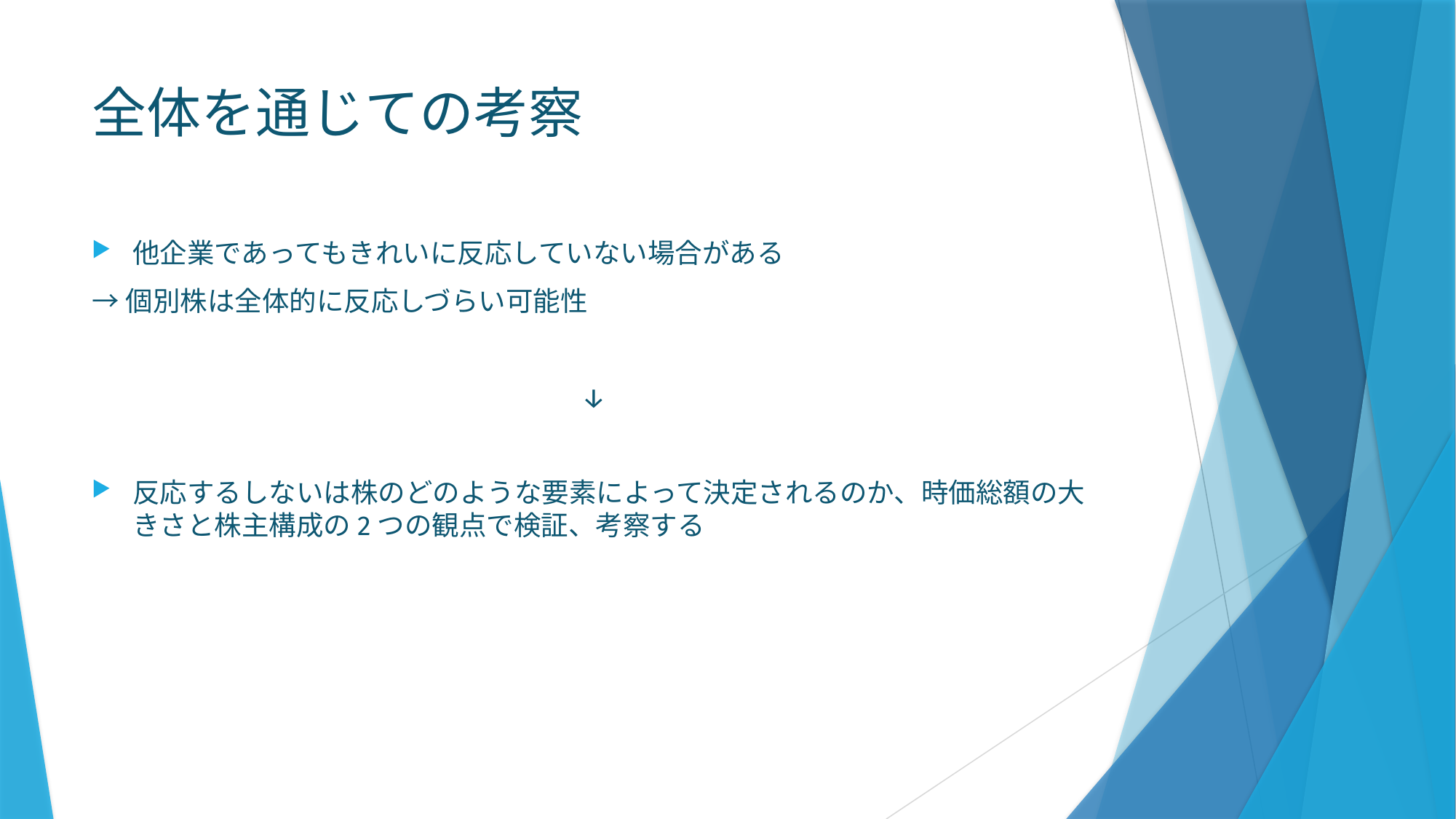

# 全体を通じての考察
他企業であってもきれいに反応していない場合がある
→個別株は全体的に反応しづらい可能性

↓

反応するしないは株のどのような要素によって決定されるのか、時価総額の大きさと株主構成の2つの観点で検証、考察する